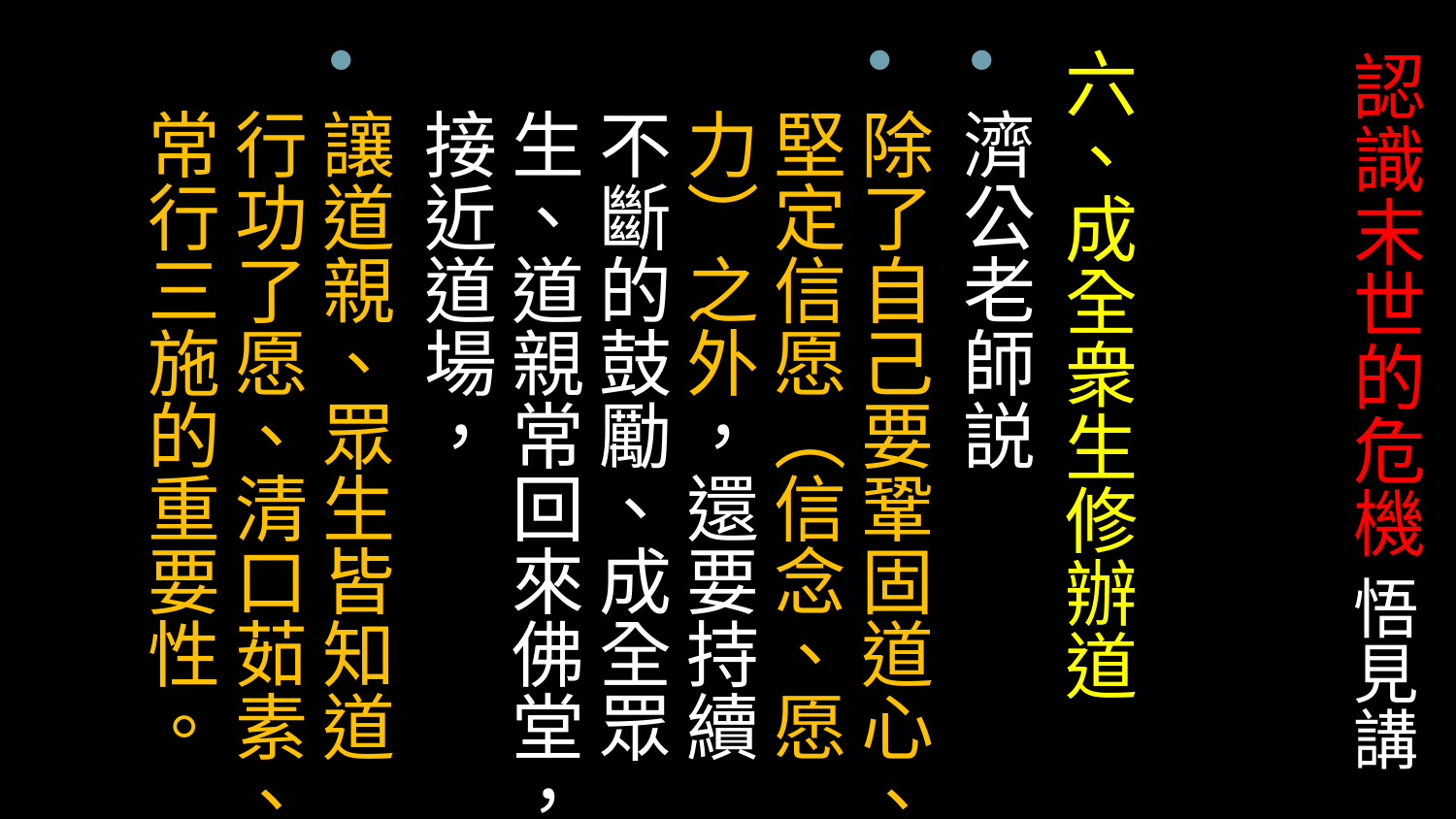

六、成全衆生修辦道
濟公老師説
除了自己要鞏固道心、堅定信愿（信念、愿力）之外，還要持續不斷的鼓勵、成全眾生、道親常回來佛堂，接近道場，
讓道親、眾生皆知道行功了愿、清口茹素、常行三施的重要性。

# 認識末世的危機 悟見講